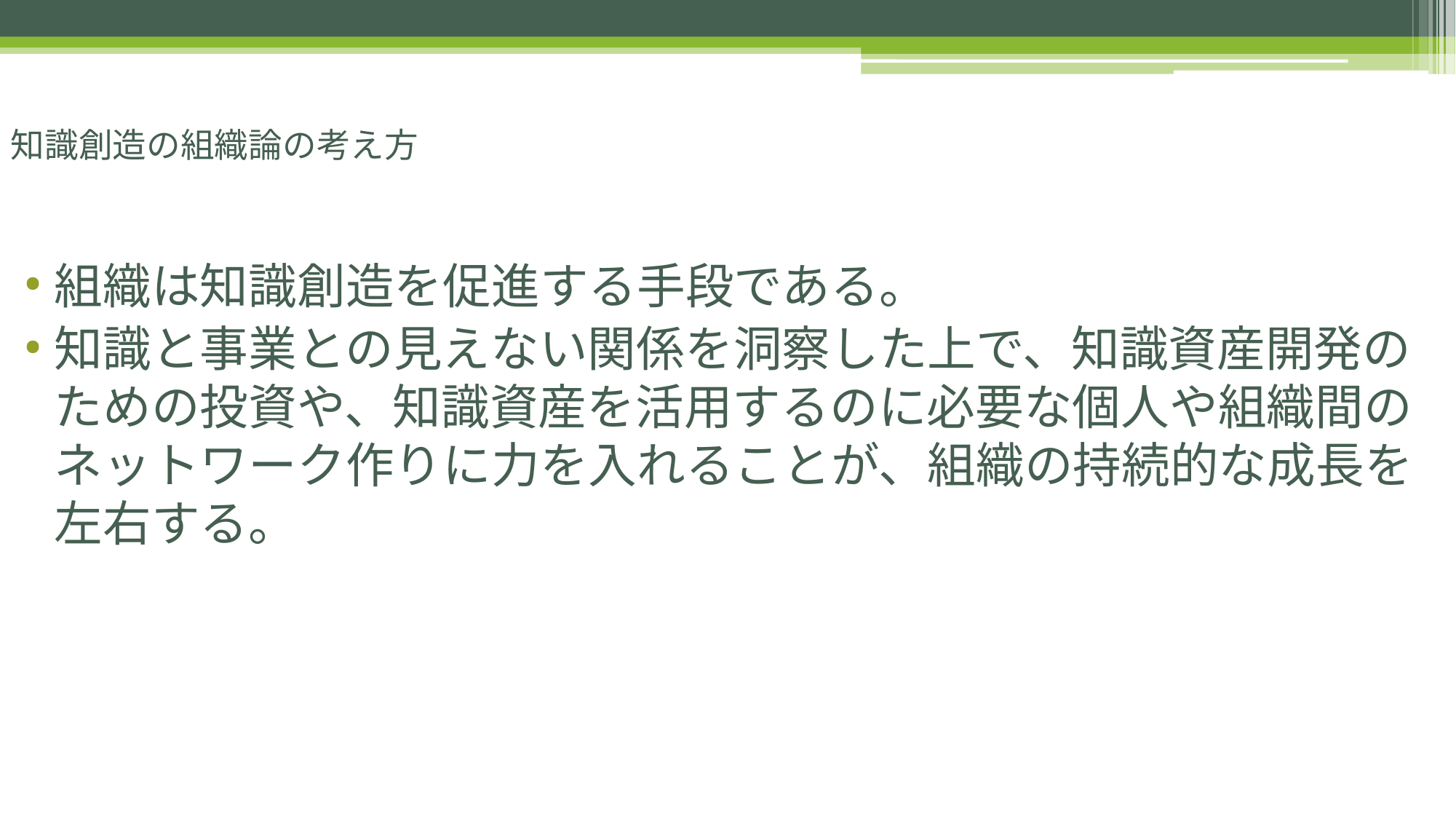

# 知識創造の組織論の考え方
組織は知識創造を促進する手段である。
知識と事業との見えない関係を洞察した上で、知識資産開発のための投資や、知識資産を活用するのに必要な個人や組織間のネットワーク作りに力を入れることが、組織の持続的な成長を左右する。